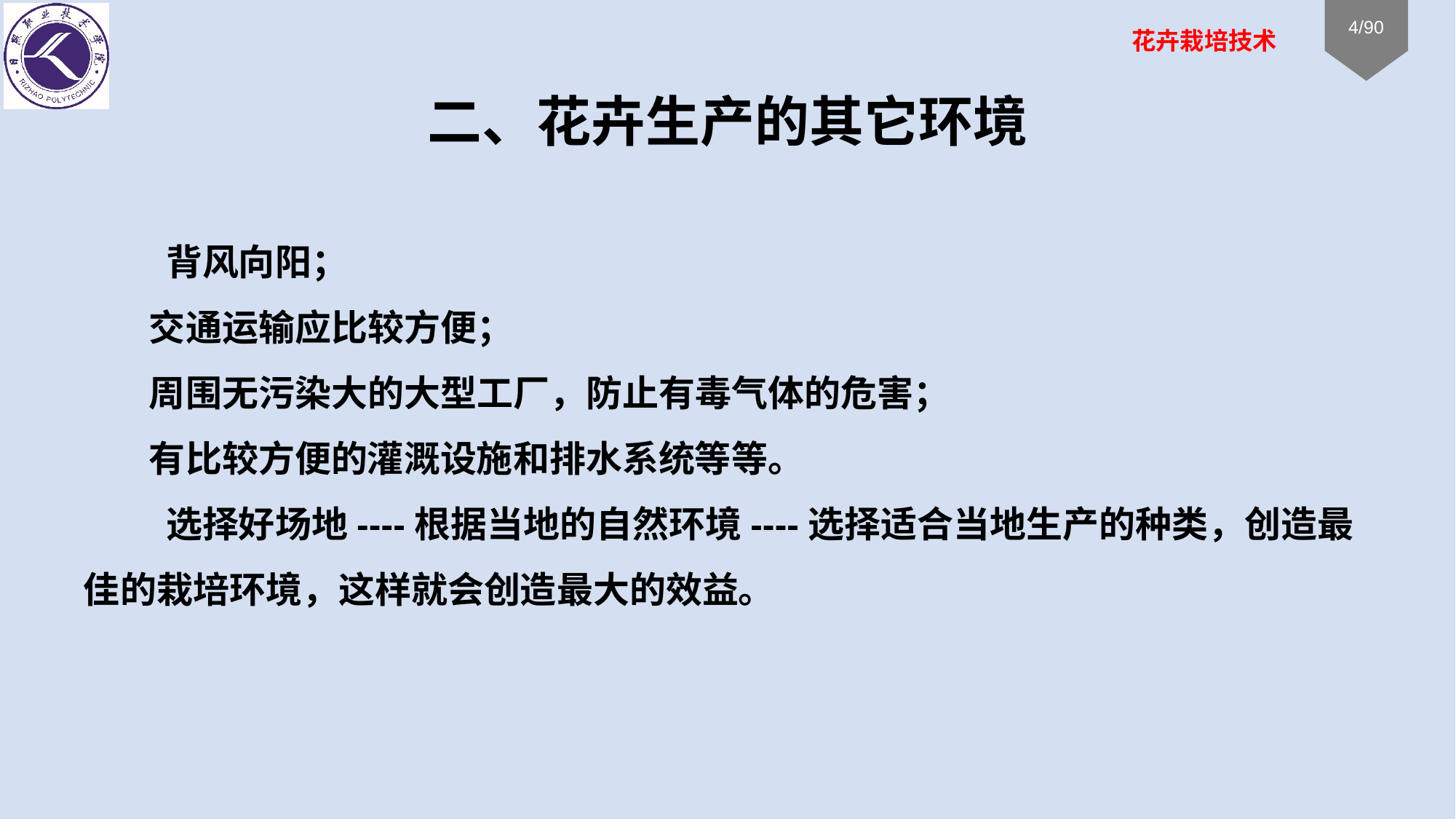

# 二、花卉生产的其它环境
 背风向阳；
交通运输应比较方便；
周围无污染大的大型工厂，防止有毒气体的危害；
有比较方便的灌溉设施和排水系统等等。
 选择好场地----根据当地的自然环境----选择适合当地生产的种类，创造最佳的栽培环境，这样就会创造最大的效益。